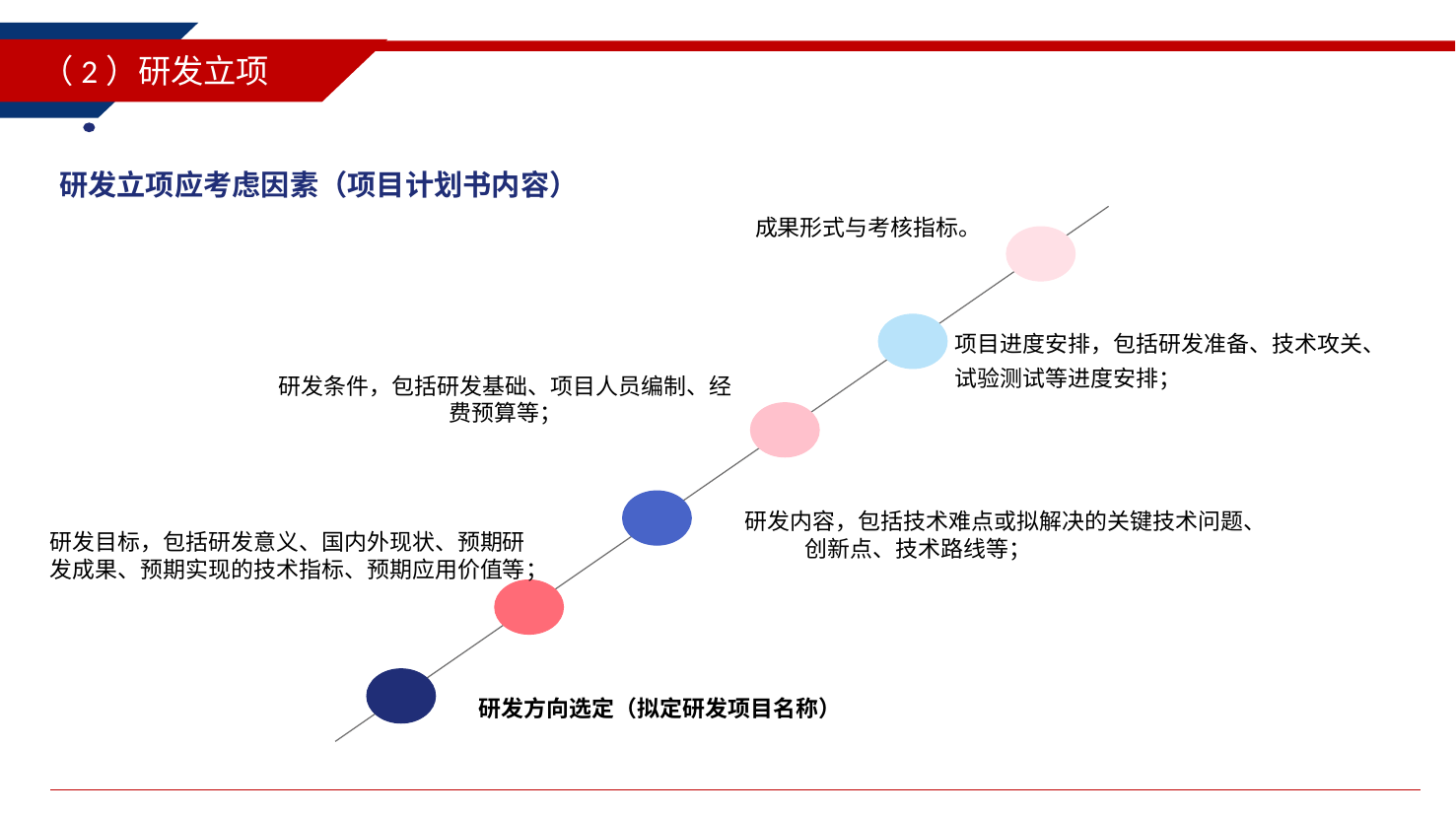

（2）研发立项

Your Text
研发立项应考虑因素（项目计划书内容）
Your text here!
成果形式与考核指标。

Your text here!
项目进度安排，包括研发准备、技术攻关、试验测试等进度安排；

Your text here!
研发条件，包括研发基础、项目人员编制、经费预算等；

Your text here!

研发内容，包括技术难点或拟解决的关键技术问题、创新点、技术路线等；Your text here!
研发目标，包括研发意义、国内外现状、预期研发成果、预期实现的技术指标、预期应用价值等；

Your text here!
研发方向选定（拟定研发项目名称）